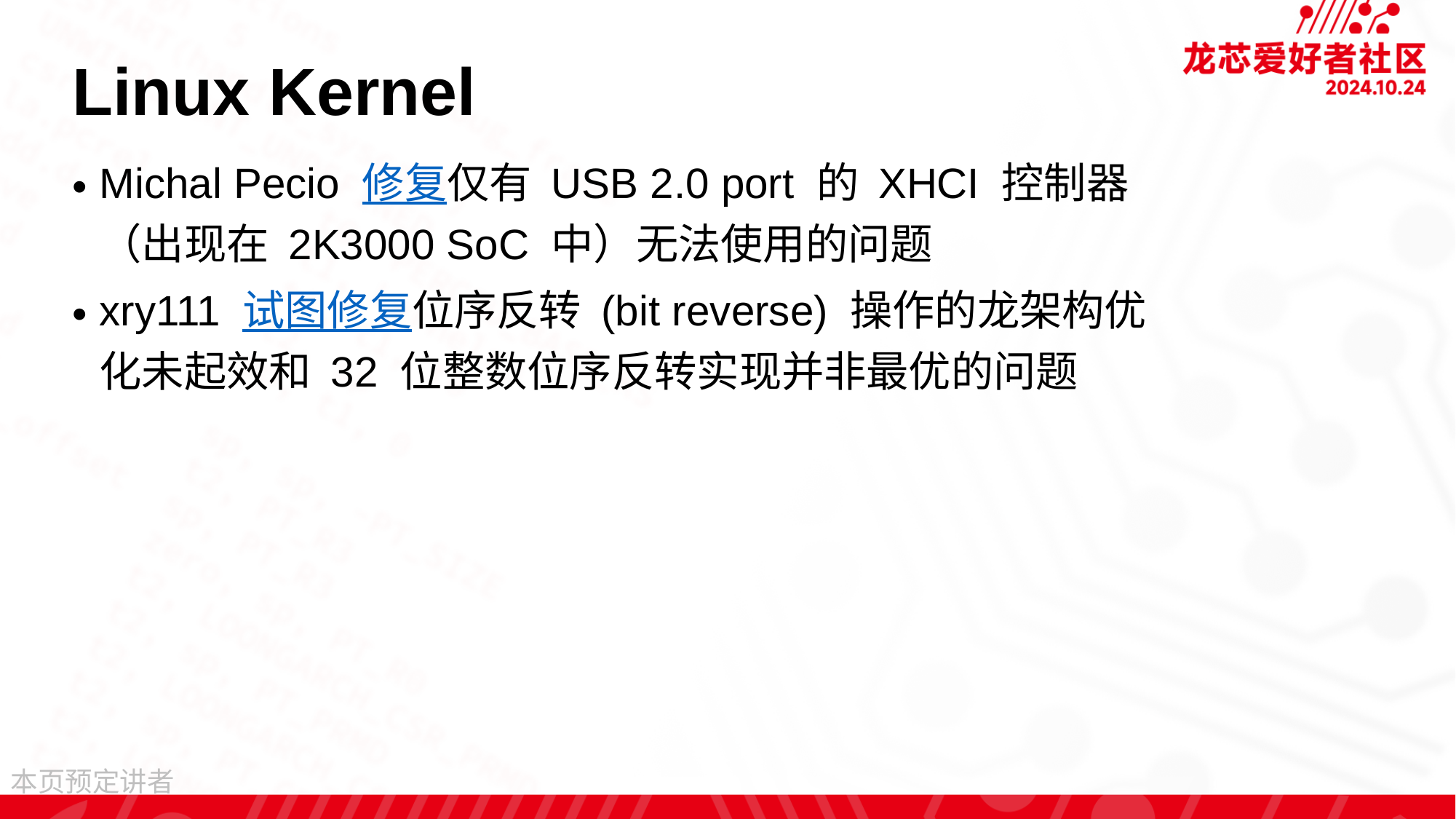

# Linux Kernel
Michal Pecio 修复仅有 USB 2.0 port 的 XHCI 控制器（出现在 2K3000 SoC 中）无法使用的问题
xry111 试图修复位序反转 (bit reverse) 操作的龙架构优化未起效和 32 位整数位序反转实现并非最优的问题